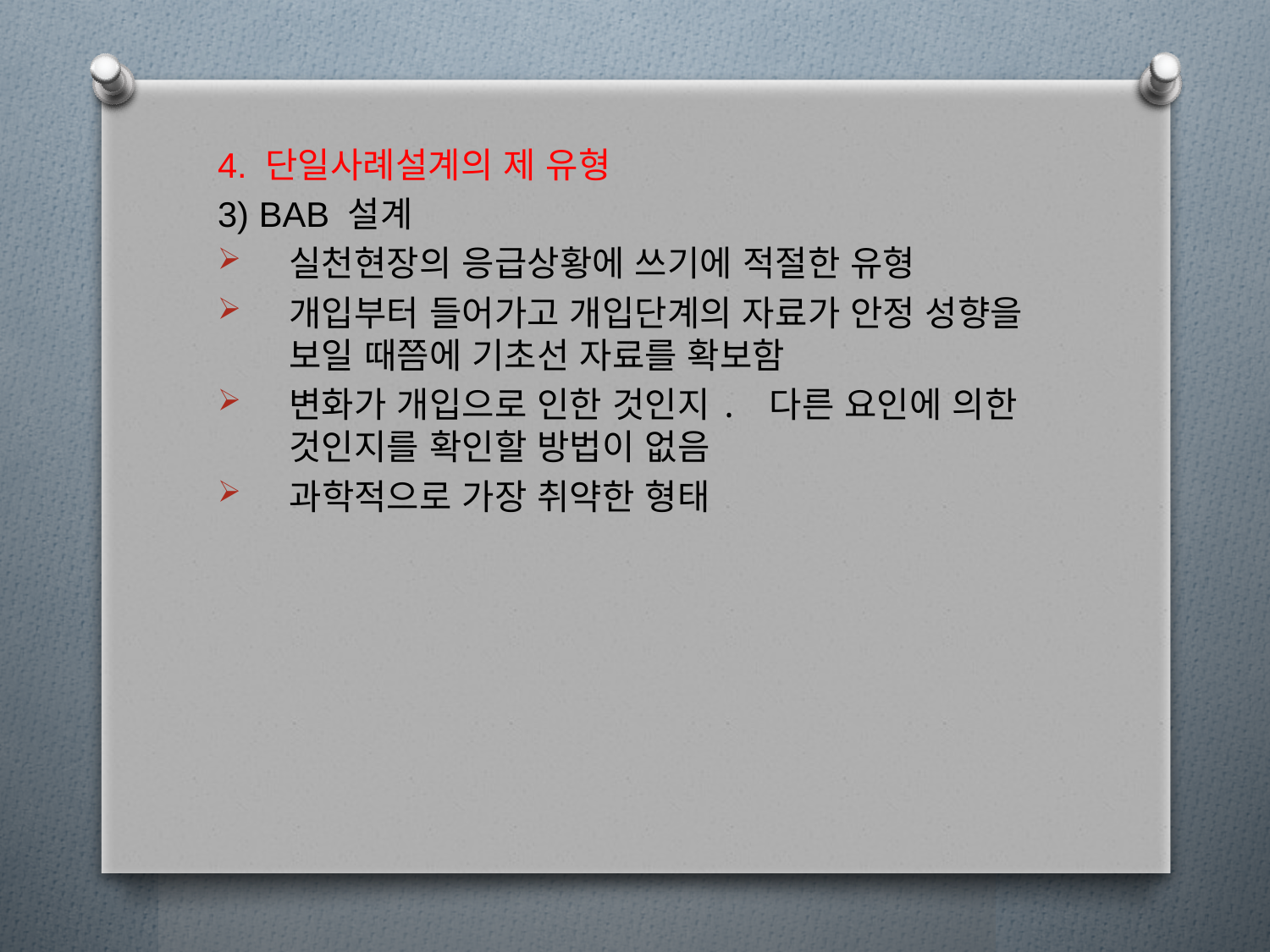

4. 단일사례설계의 제 유형
3) BAB 설계
실천현장의 응급상황에 쓰기에 적절한 유형
개입부터 들어가고 개입단계의 자료가 안정 성향을 보일 때쯤에 기초선 자료를 확보함
변화가 개입으로 인한 것인지. 다른 요인에 의한 것인지를 확인할 방법이 없음
과학적으로 가장 취약한 형태